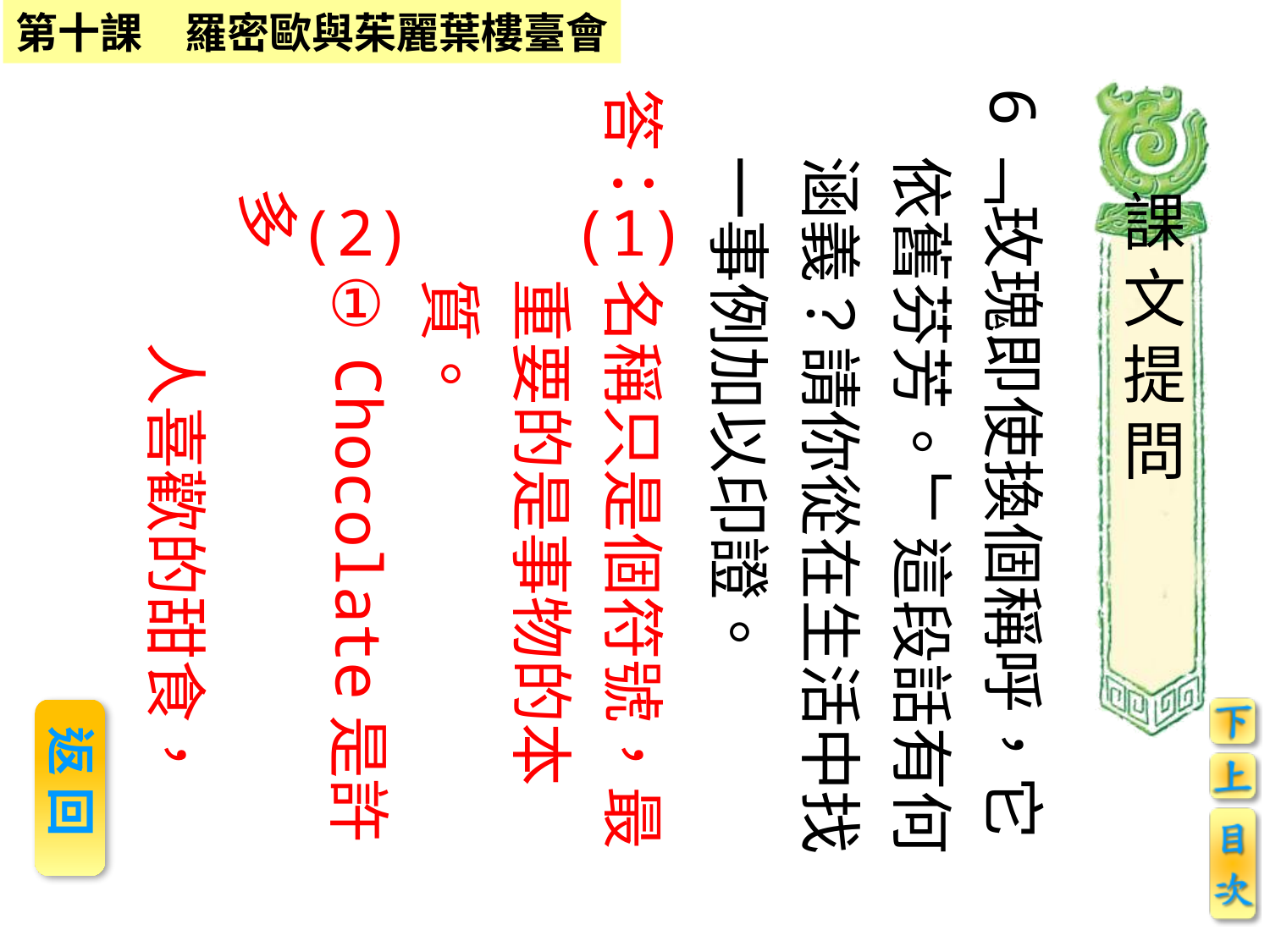

答：　名稱只是個符號，最
　　　重要的是事物的本
　　　質。
　　　　Chocolate是許多
　　　　人喜歡的甜食，
(1)
6﹁玫瑰即使換個稱呼，它依舊芬芳。﹂這段話有何涵義？請你從在生活中找一事例加以印證。
課文提問
(2)
①
 返 回